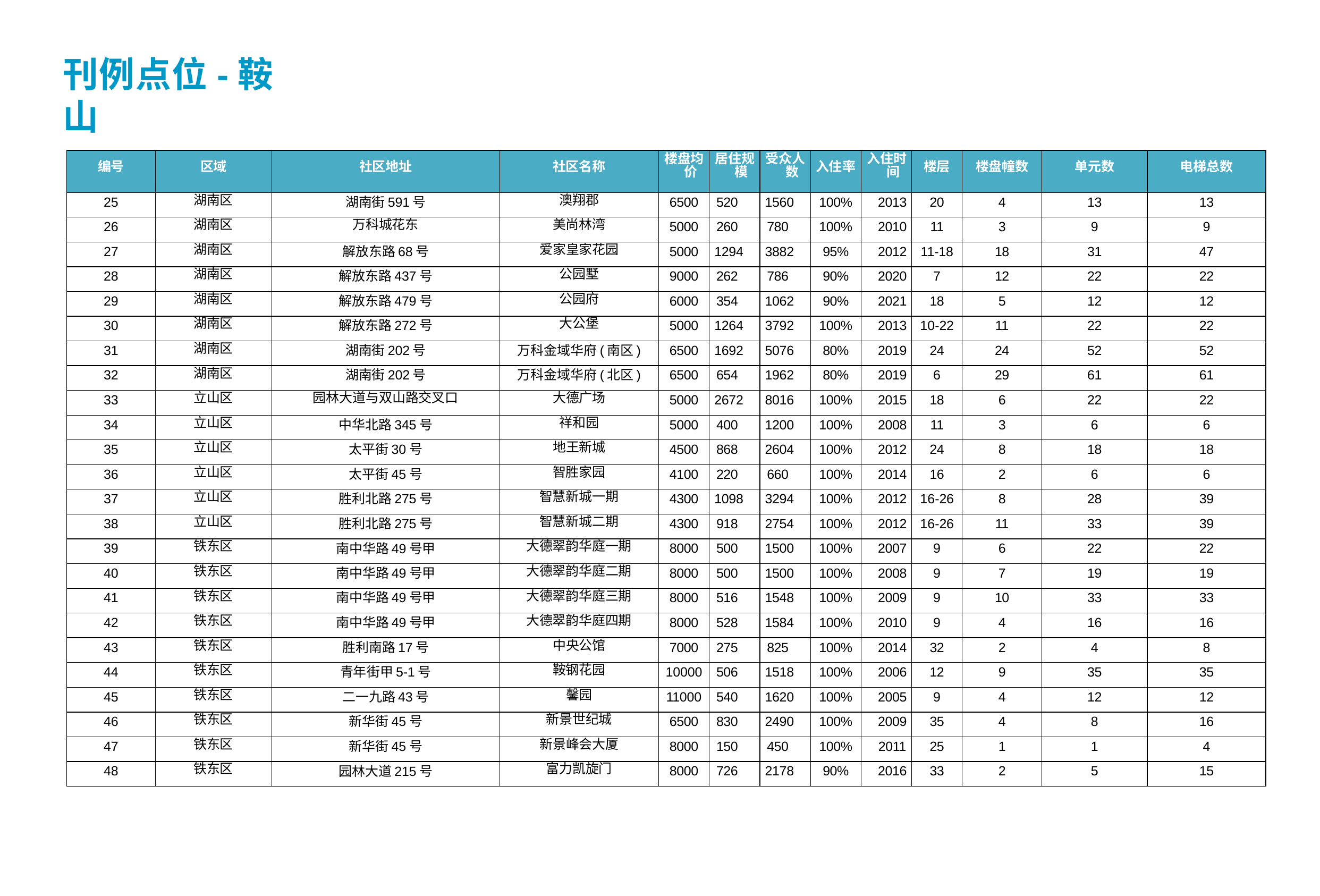

# 刊例点位-鞍山
| 编号 | 区域 | 社区地址 | 社区名称 | 楼盘均价 | 居住规模 | 受众人数 | 入住率 | 入住时间 | 楼层 | 楼盘幢数 | 单元数 | 电梯总数 |
| --- | --- | --- | --- | --- | --- | --- | --- | --- | --- | --- | --- | --- |
| 25 | 湖南区 | 湖南街591号 | 澳翔郡 | 6500 | 520 | 1560 | 100% | 2013 | 20 | 4 | 13 | 13 |
| 26 | 湖南区 | 万科城花东 | 美尚林湾 | 5000 | 260 | 780 | 100% | 2010 | 11 | 3 | 9 | 9 |
| 27 | 湖南区 | 解放东路68号 | 爱家皇家花园 | 5000 | 1294 | 3882 | 95% | 2012 | 11-18 | 18 | 31 | 47 |
| 28 | 湖南区 | 解放东路437号 | 公园墅 | 9000 | 262 | 786 | 90% | 2020 | 7 | 12 | 22 | 22 |
| 29 | 湖南区 | 解放东路479号 | 公园府 | 6000 | 354 | 1062 | 90% | 2021 | 18 | 5 | 12 | 12 |
| 30 | 湖南区 | 解放东路272号 | 大公堡 | 5000 | 1264 | 3792 | 100% | 2013 | 10-22 | 11 | 22 | 22 |
| 31 | 湖南区 | 湖南街202号 | 万科金域华府(南区) | 6500 | 1692 | 5076 | 80% | 2019 | 24 | 24 | 52 | 52 |
| 32 | 湖南区 | 湖南街202号 | 万科金域华府(北区) | 6500 | 654 | 1962 | 80% | 2019 | 6 | 29 | 61 | 61 |
| 33 | 立山区 | 园林大道与双山路交叉口 | 大德广场 | 5000 | 2672 | 8016 | 100% | 2015 | 18 | 6 | 22 | 22 |
| 34 | 立山区 | 中华北路345号 | 祥和园 | 5000 | 400 | 1200 | 100% | 2008 | 11 | 3 | 6 | 6 |
| 35 | 立山区 | 太平街30号 | 地王新城 | 4500 | 868 | 2604 | 100% | 2012 | 24 | 8 | 18 | 18 |
| 36 | 立山区 | 太平街45号 | 智胜家园 | 4100 | 220 | 660 | 100% | 2014 | 16 | 2 | 6 | 6 |
| 37 | 立山区 | 胜利北路275号 | 智慧新城一期 | 4300 | 1098 | 3294 | 100% | 2012 | 16-26 | 8 | 28 | 39 |
| 38 | 立山区 | 胜利北路275号 | 智慧新城二期 | 4300 | 918 | 2754 | 100% | 2012 | 16-26 | 11 | 33 | 39 |
| 39 | 铁东区 | 南中华路49号甲 | 大德翠韵华庭一期 | 8000 | 500 | 1500 | 100% | 2007 | 9 | 6 | 22 | 22 |
| 40 | 铁东区 | 南中华路49号甲 | 大德翠韵华庭二期 | 8000 | 500 | 1500 | 100% | 2008 | 9 | 7 | 19 | 19 |
| 41 | 铁东区 | 南中华路49号甲 | 大德翠韵华庭三期 | 8000 | 516 | 1548 | 100% | 2009 | 9 | 10 | 33 | 33 |
| 42 | 铁东区 | 南中华路49号甲 | 大德翠韵华庭四期 | 8000 | 528 | 1584 | 100% | 2010 | 9 | 4 | 16 | 16 |
| 43 | 铁东区 | 胜利南路17号 | 中央公馆 | 7000 | 275 | 825 | 100% | 2014 | 32 | 2 | 4 | 8 |
| 44 | 铁东区 | 青年街甲5-1号 | 鞍钢花园 | 10000 | 506 | 1518 | 100% | 2006 | 12 | 9 | 35 | 35 |
| 45 | 铁东区 | 二一九路43号 | 馨园 | 11000 | 540 | 1620 | 100% | 2005 | 9 | 4 | 12 | 12 |
| 46 | 铁东区 | 新华街45号 | 新景世纪城 | 6500 | 830 | 2490 | 100% | 2009 | 35 | 4 | 8 | 16 |
| 47 | 铁东区 | 新华街45号 | 新景峰会大厦 | 8000 | 150 | 450 | 100% | 2011 | 25 | 1 | 1 | 4 |
| 48 | 铁东区 | 园林大道215号 | 富力凯旋门 | 8000 | 726 | 2178 | 90% | 2016 | 33 | 2 | 5 | 15 |